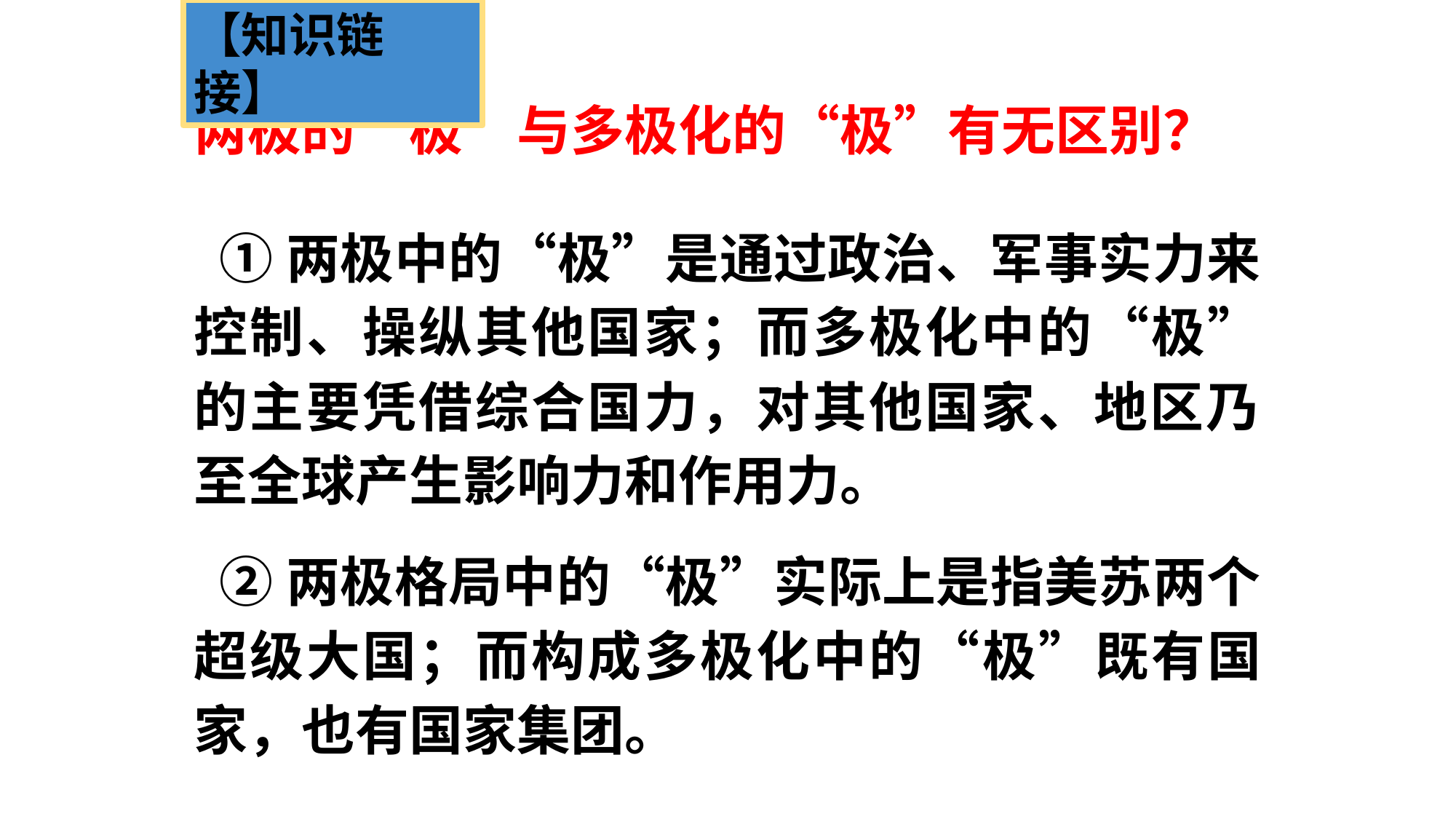

【知识链接】
两极的“极”与多极化的“极”有无区别？
  ①两极中的“极”是通过政治、军事实力来控制、操纵其他国家；而多极化中的“极”的主要凭借综合国力，对其他国家、地区乃至全球产生影响力和作用力。
  ②两极格局中的“极”实际上是指美苏两个超级大国；而构成多极化中的“极”既有国家，也有国家集团。